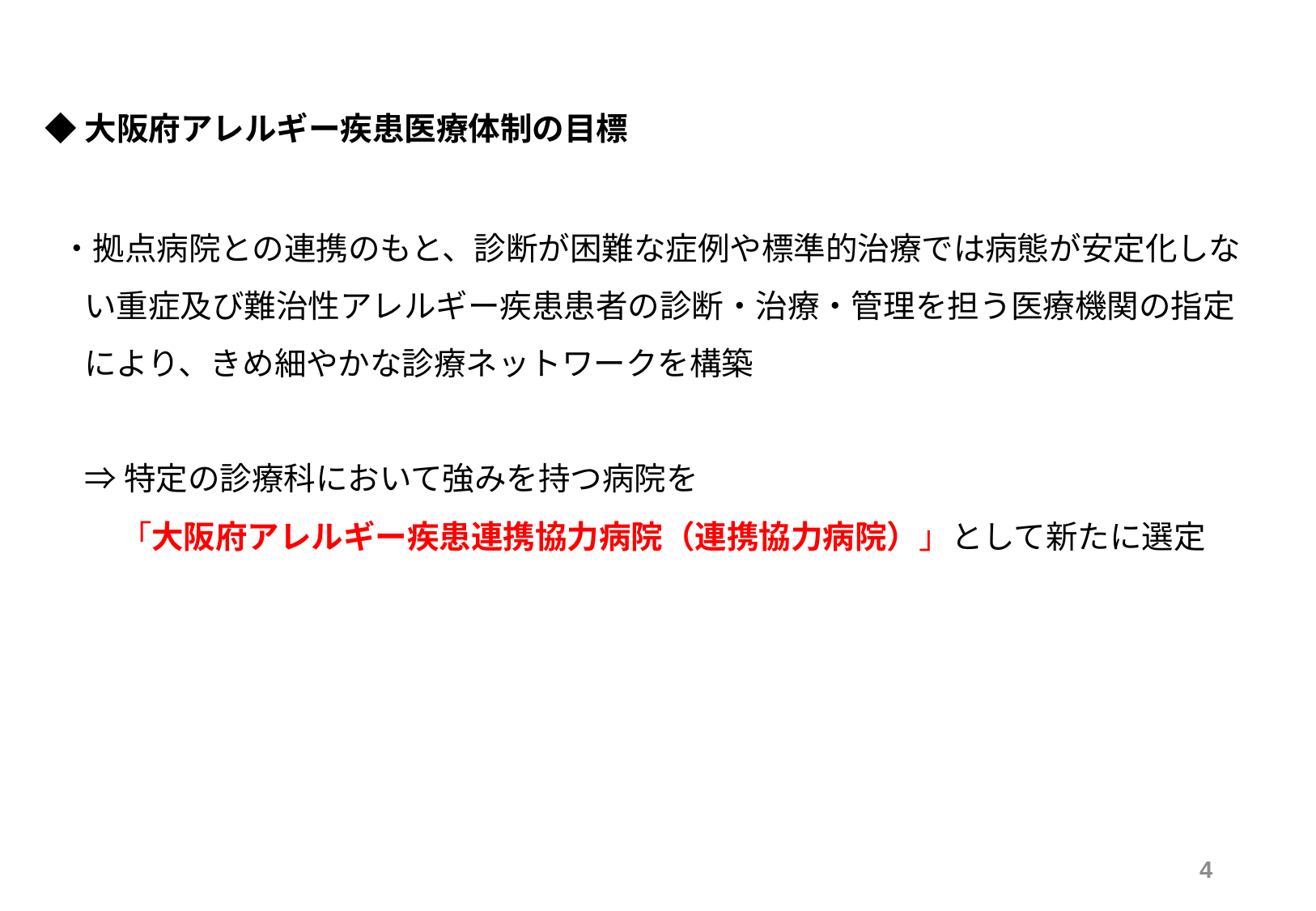

◆大阪府アレルギー疾患医療体制の目標
・拠点病院との連携のもと、診断が困難な症例や標準的治療では病態が安定化しない重症及び難治性アレルギー疾患患者の診断・治療・管理を担う医療機関の指定により、きめ細やかな診療ネットワークを構築

⇒特定の診療科において強みを持つ病院を
「大阪府アレルギー疾患連携協力病院（連携協力病院）」として新たに選定
4